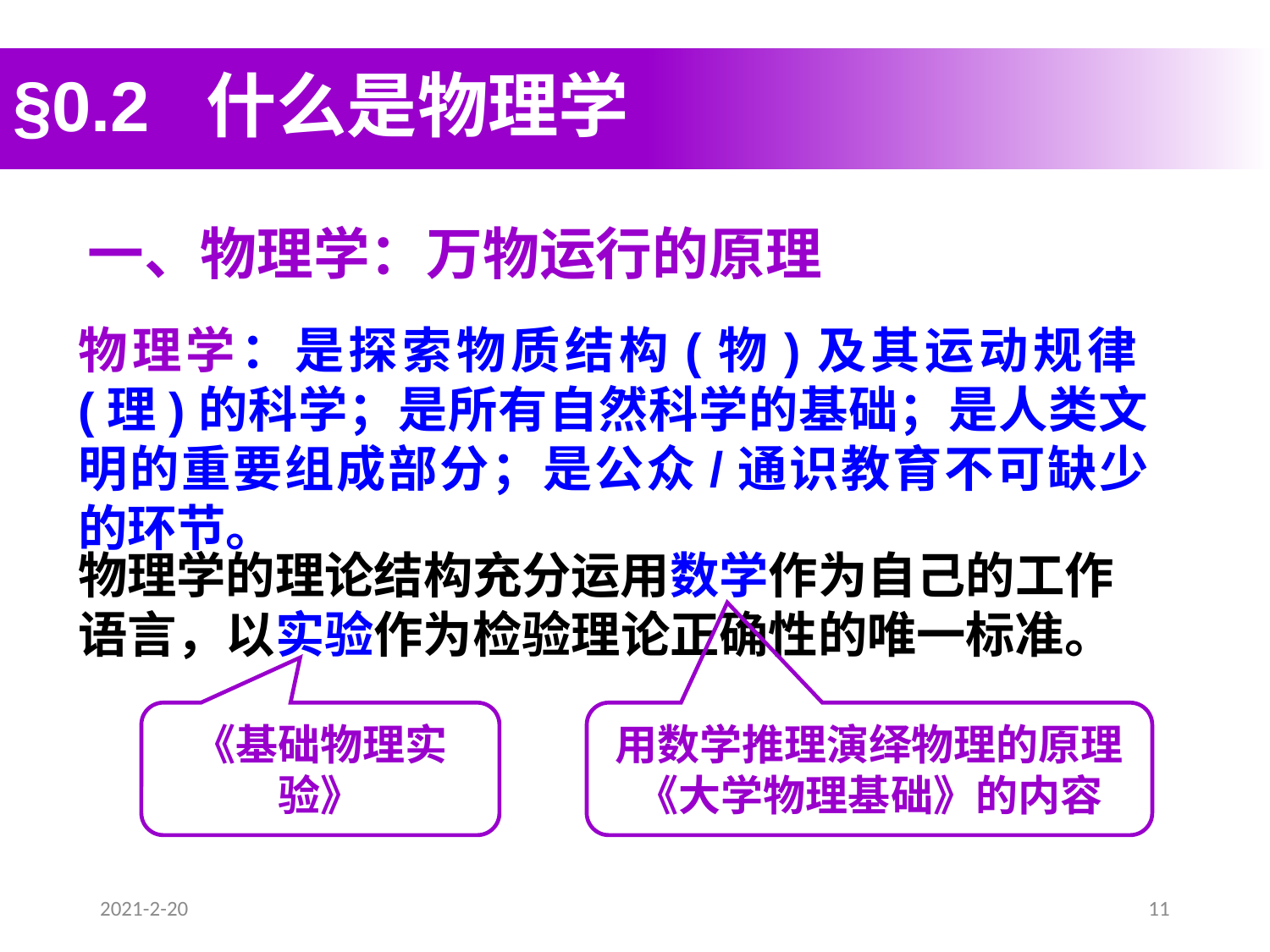

# §0.2  什么是物理学
一、物理学：万物运行的原理
物理学：是探索物质结构(物)及其运动规律(理)的科学；是所有自然科学的基础；是人类文明的重要组成部分；是公众/通识教育不可缺少的环节。
物理学的理论结构充分运用数学作为自己的工作语言，以实验作为检验理论正确性的唯一标准。
《基础物理实验》
用数学推理演绎物理的原理
《大学物理基础》的内容
2021-2-20
11